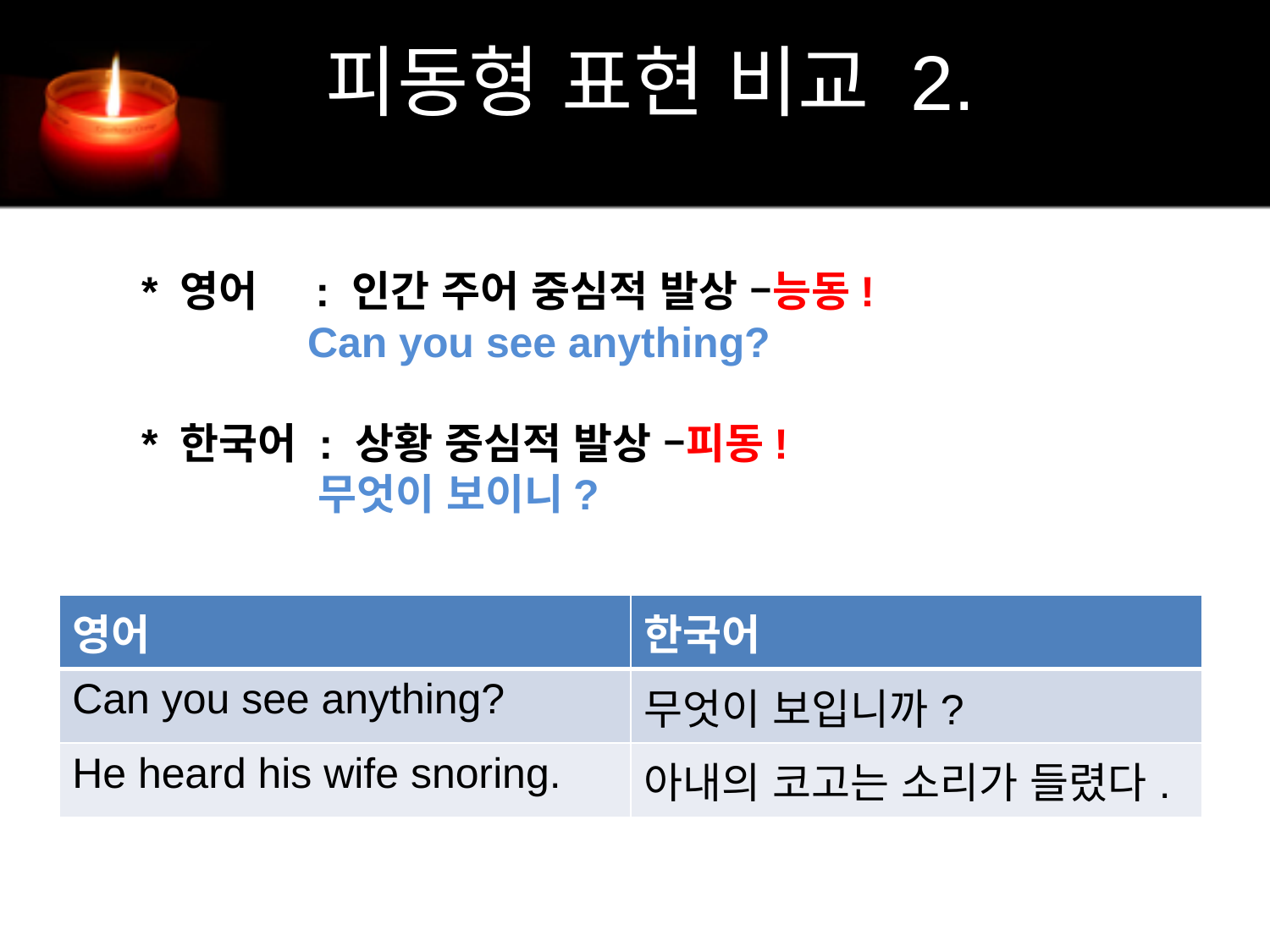

# 피동형 표현 비교 2.
* 영어    : 인간 주어 중심적 발상 –능동!
              Can you see anything?

* 한국어 : 상황 중심적 발상 –피동!
              무엇이 보이니?
| 영어 | 한국어 |
| --- | --- |
| Can you see anything? | 무엇이 보입니까? |
| He heard his wife snoring. | 아내의 코고는 소리가 들렸다. |